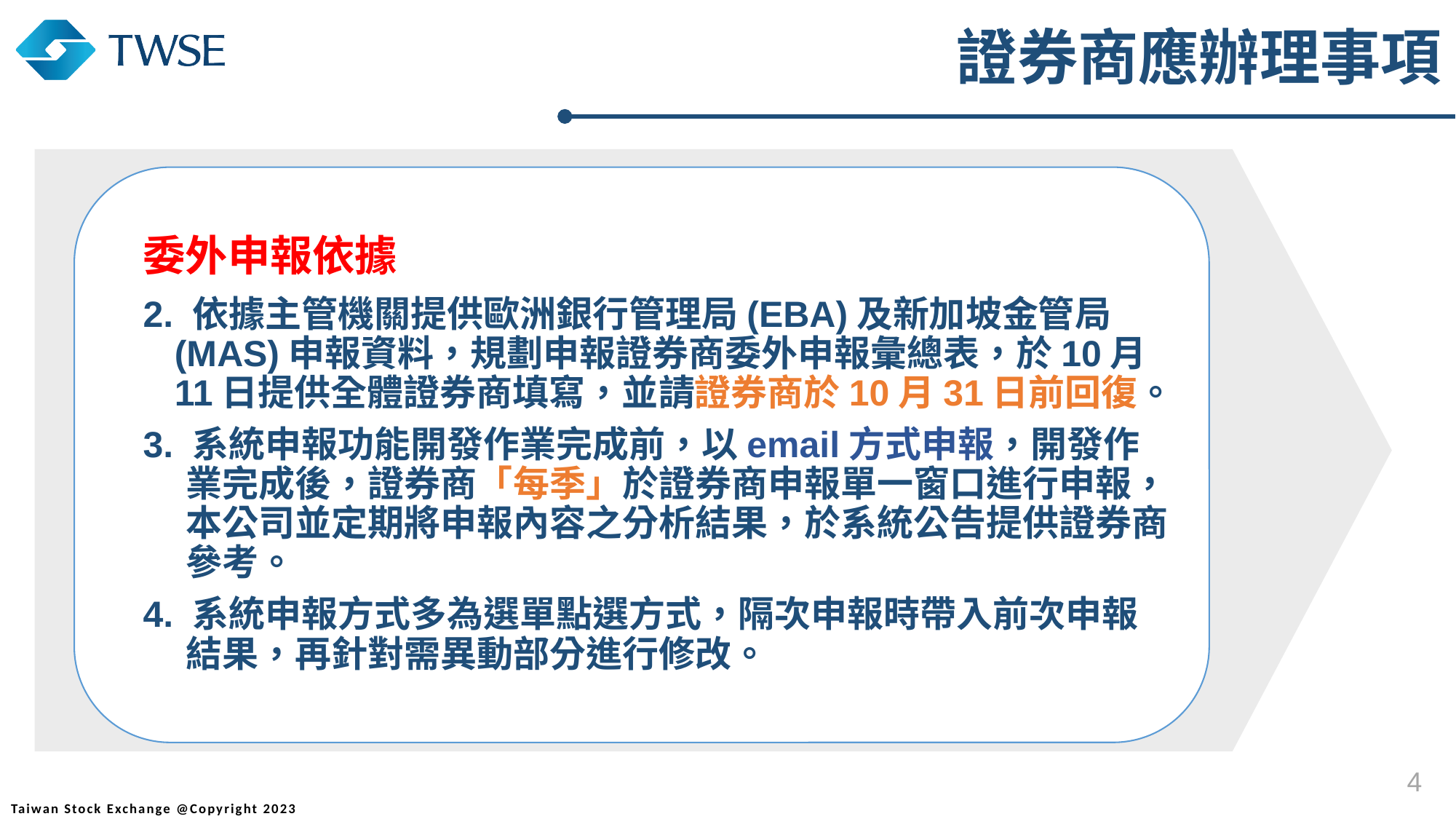

證券商應辦理事項

委外申報依據
2. 依據主管機關提供歐洲銀行管理局(EBA)及新加坡金管局(MAS)申報資料，規劃申報證券商委外申報彙總表，於10月11日提供全體證券商填寫，並請證券商於10月31日前回復。
3. 系統申報功能開發作業完成前，以email方式申報，開發作業完成後，證券商「每季」於證券商申報單一窗口進行申報，本公司並定期將申報內容之分析結果，於系統公告提供證券商參考。
4. 系統申報方式多為選單點選方式，隔次申報時帶入前次申報結果，再針對需異動部分進行修改。
4